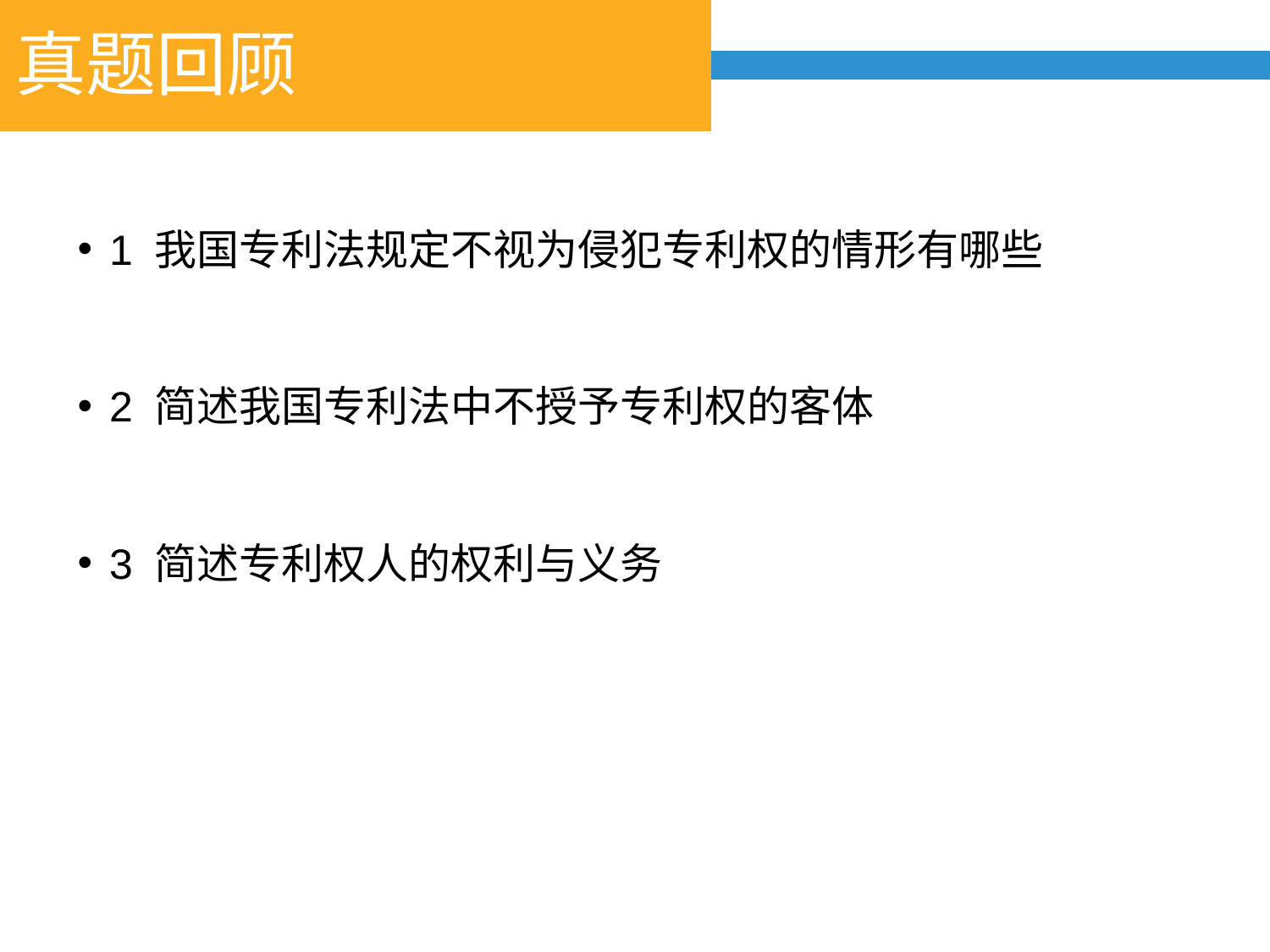

真题回顾
1 我国专利法规定不视为侵犯专利权的情形有哪些

2 简述我国专利法中不授予专利权的客体

3 简述专利权人的权利与义务